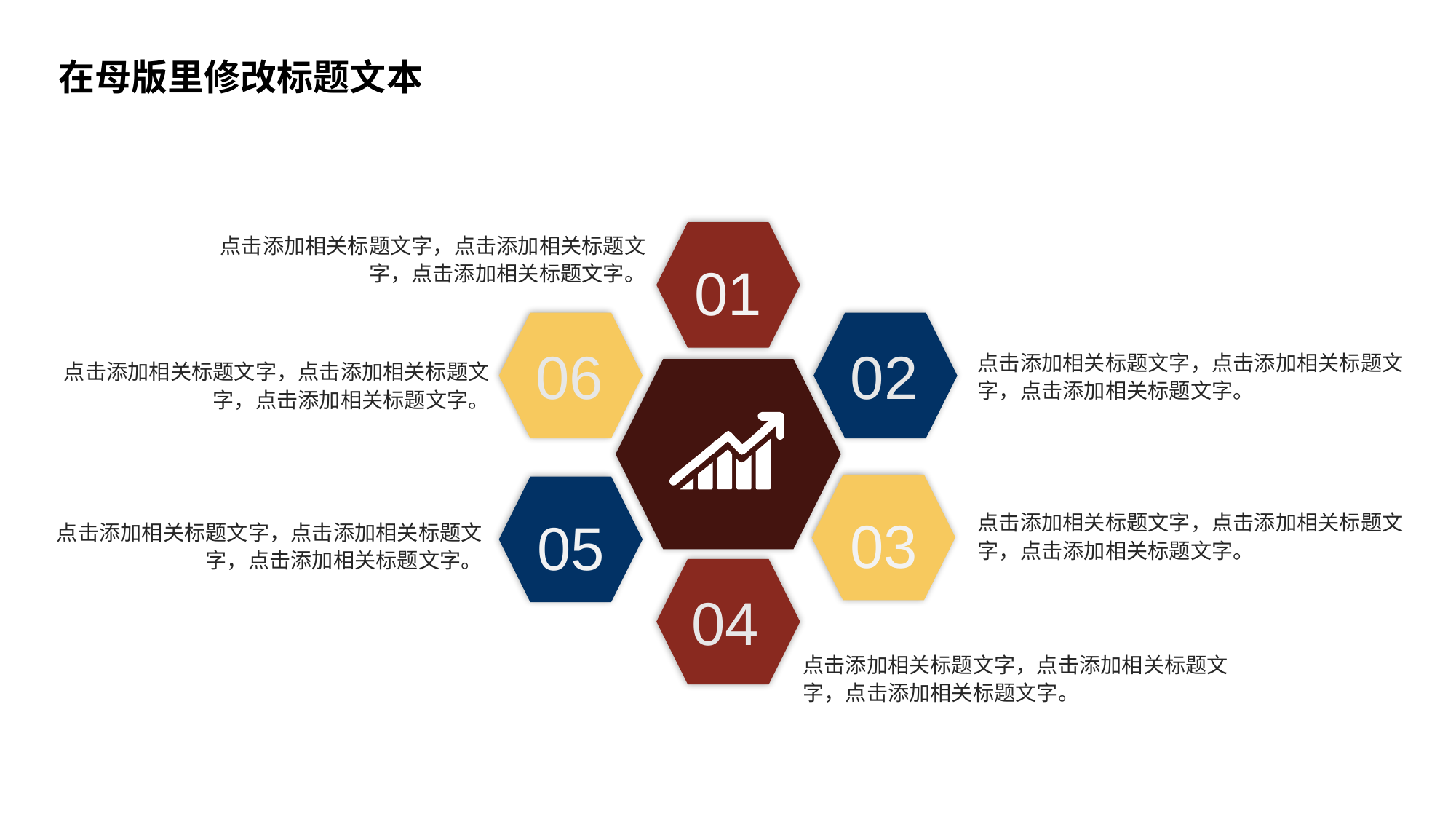

01
点击添加相关标题文字，点击添加相关标题文字，点击添加相关标题文字。

06

02
点击添加相关标题文字，点击添加相关标题文字，点击添加相关标题文字。
点击添加相关标题文字，点击添加相关标题文字，点击添加相关标题文字。

03

05
点击添加相关标题文字，点击添加相关标题文字，点击添加相关标题文字。
点击添加相关标题文字，点击添加相关标题文字，点击添加相关标题文字。

04
点击添加相关标题文字，点击添加相关标题文字，点击添加相关标题文字。